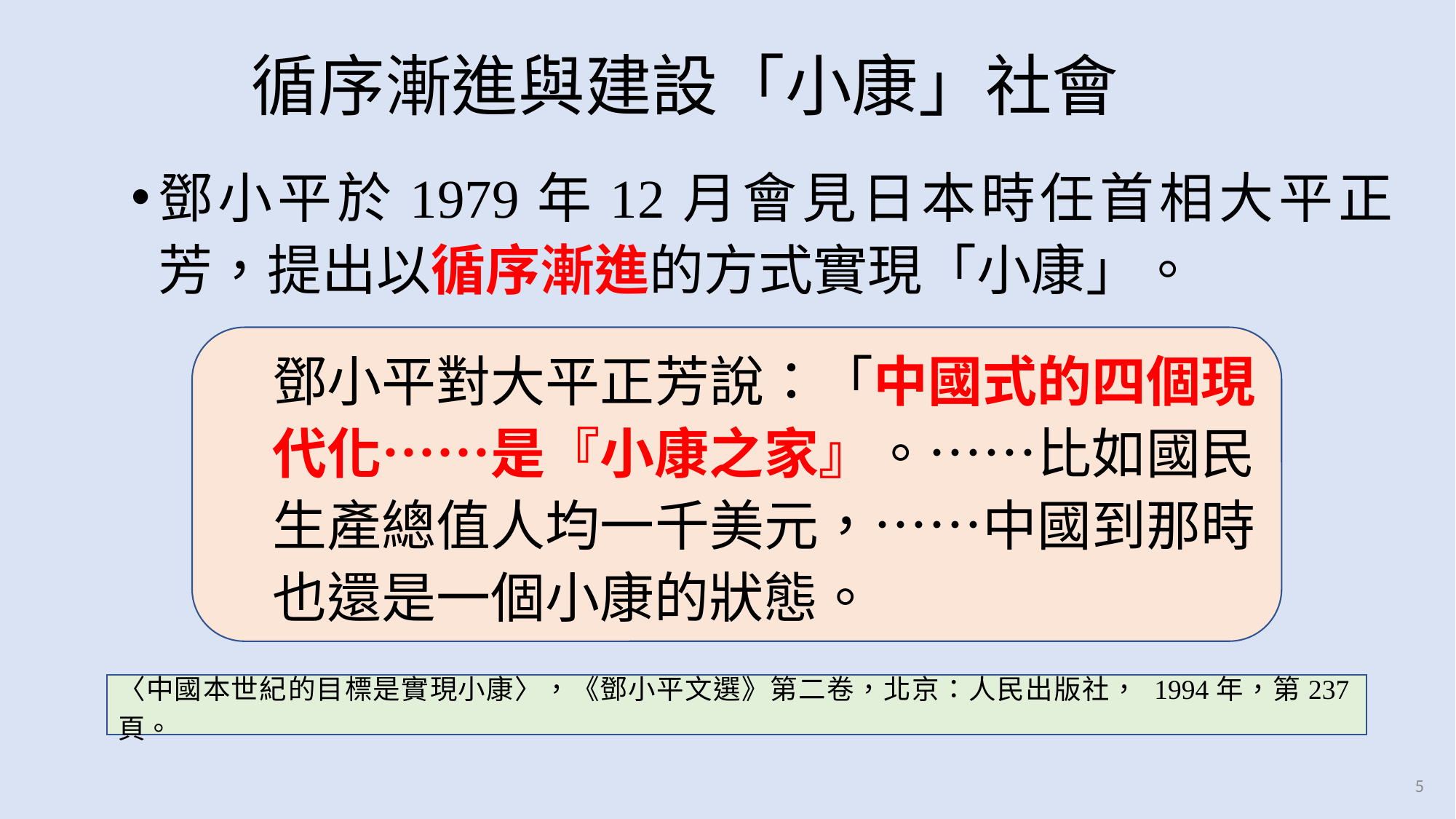

# 循序漸進與建設「小康」社會
鄧小平於1979年12月會見日本時任首相大平正芳，提出以循序漸進的方式實現「小康」。

鄧小平對大平正芳說：「中國式的四個現代化……是『小康之家』。……比如國民生產總值人均一千美元，……中國到那時也還是一個小康的狀態。
〈中國本世紀的目標是實現小康〉，《鄧小平文選》第二卷，北京：人民出版社， 1994年，第237頁。
5